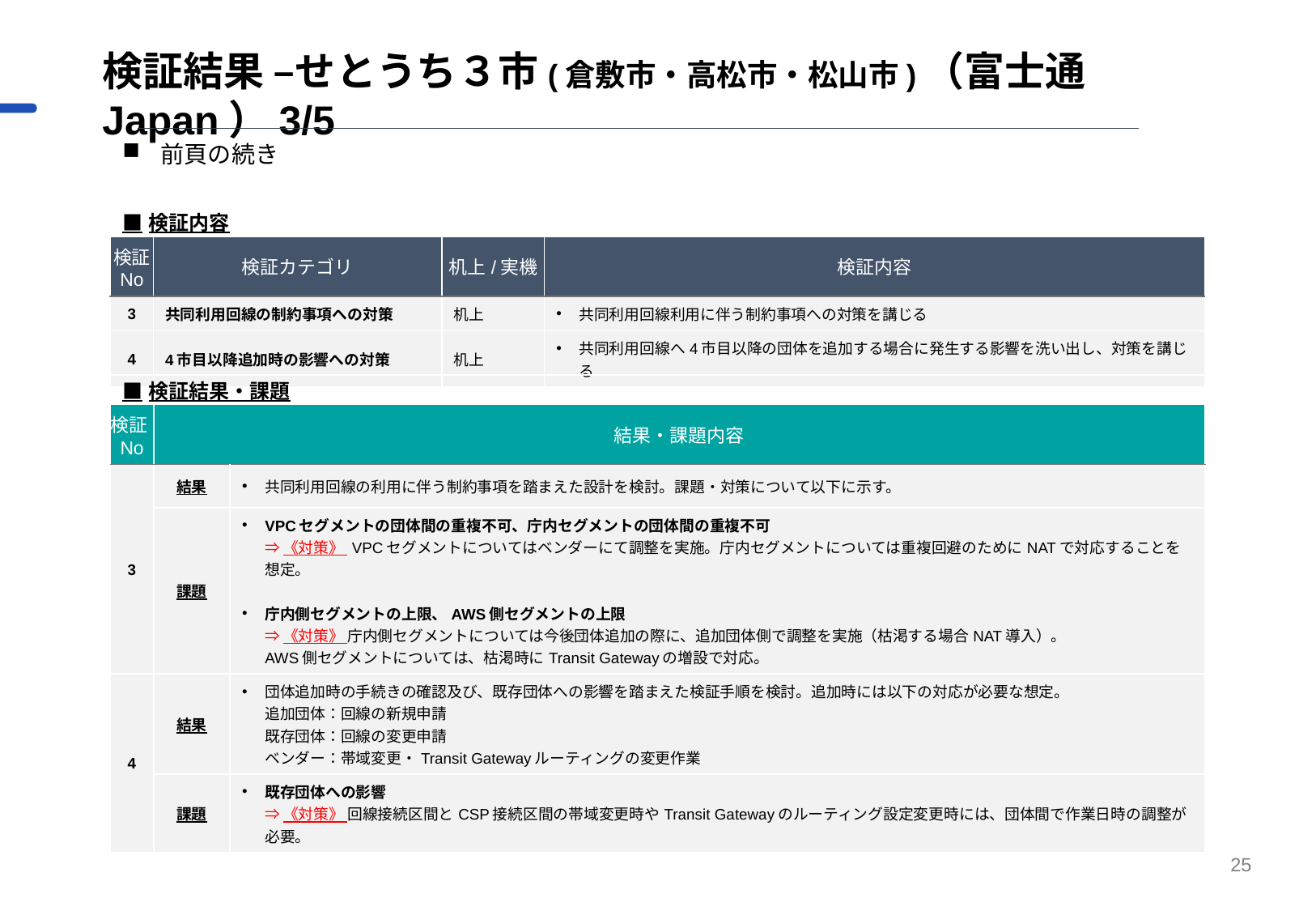

検証結果 –せとうち３市(倉敷市・高松市・松山市)（富士通Japan）3/5
前頁の続き

| ■検証内容 | ■検証内容 |  |  |
| --- | --- | --- | --- |
| 検証 No | 検証カテゴリ | 机上/実機 | 検証内容 |
| 3 | 共同利用回線の制約事項への対策 | 机上 | 共同利用回線利用に伴う制約事項への対策を講じる |
| 4 | 4市目以降追加時の影響への対策 | 机上 | 共同利用回線へ4市目以降の団体を追加する場合に発生する影響を洗い出し、対策を講じる |
| ■検証結果・課題 |  |  |
| --- | --- | --- |
| 検証No | 結果・課題内容 | 結果・課題内容 |
| 3 | 結果 | 共同利用回線の利用に伴う制約事項を踏まえた設計を検討。課題・対策について以下に示す。 |
|  | 課題 | VPCセグメントの団体間の重複不可、庁内セグメントの団体間の重複不可 ⇒ 《対策》 VPCセグメントについてはベンダーにて調整を実施。庁内セグメントについては重複回避のためにNATで対応することを想定。 庁内側セグメントの上限、AWS側セグメントの上限 ⇒ 《対策》 庁内側セグメントについては今後団体追加の際に、追加団体側で調整を実施（枯渇する場合NAT導入）。 AWS側セグメントについては、枯渇時にTransit Gatewayの増設で対応。 |
| 4 | 結果 | 団体追加時の手続きの確認及び、既存団体への影響を踏まえた検証手順を検討。追加時には以下の対応が必要な想定。 追加団体：回線の新規申請 既存団体：回線の変更申請 ベンダー：帯域変更・Transit Gatewayルーティングの変更作業 |
|  | 課題 | 既存団体への影響 ⇒ 《対策》 回線接続区間とCSP接続区間の帯域変更時やTransit Gatewayのルーティング設定変更時には、団体間で作業日時の調整が必要。 |
25